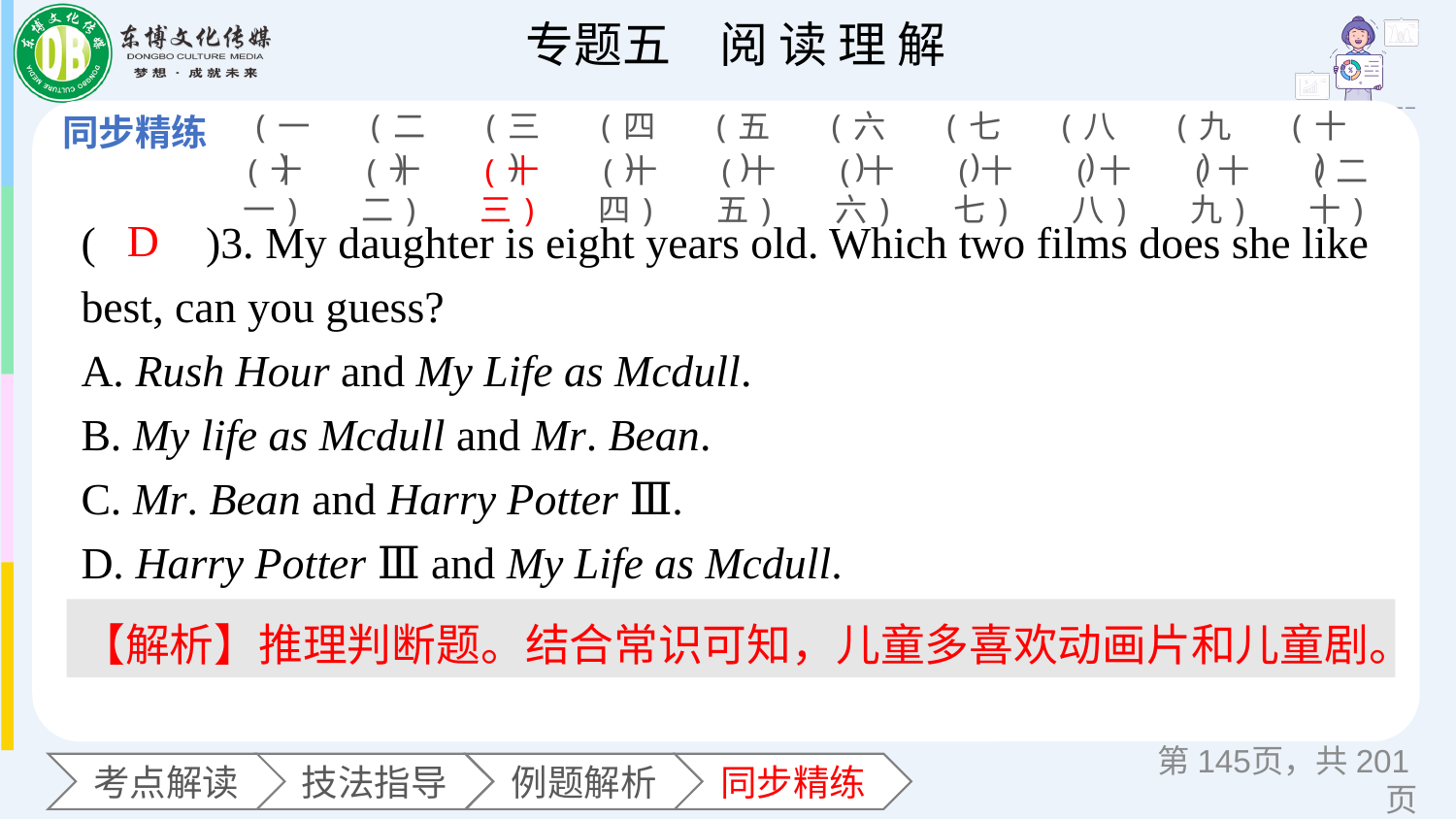

(一)
(二)
(三)
(四)
(五)
(六)
(七)
(八)
(九)
(十)
(十一)
(十二)
(十三)
(十四)
(十五)
(十六)
(十七)
(十八)
(十九)
(二十)
(　　)3. My daughter is eight years old. Which two films does she like best, can you guess?
A. Rush Hour and My Life as Mcdull.
B. My life as Mcdull and Mr. Bean.
C. Mr. Bean and Harry Potter Ⅲ.
D. Harry Potter Ⅲ and My Life as Mcdull.
D
【解析】推理判断题。结合常识可知，儿童多喜欢动画片和儿童剧。
第145页，共201页